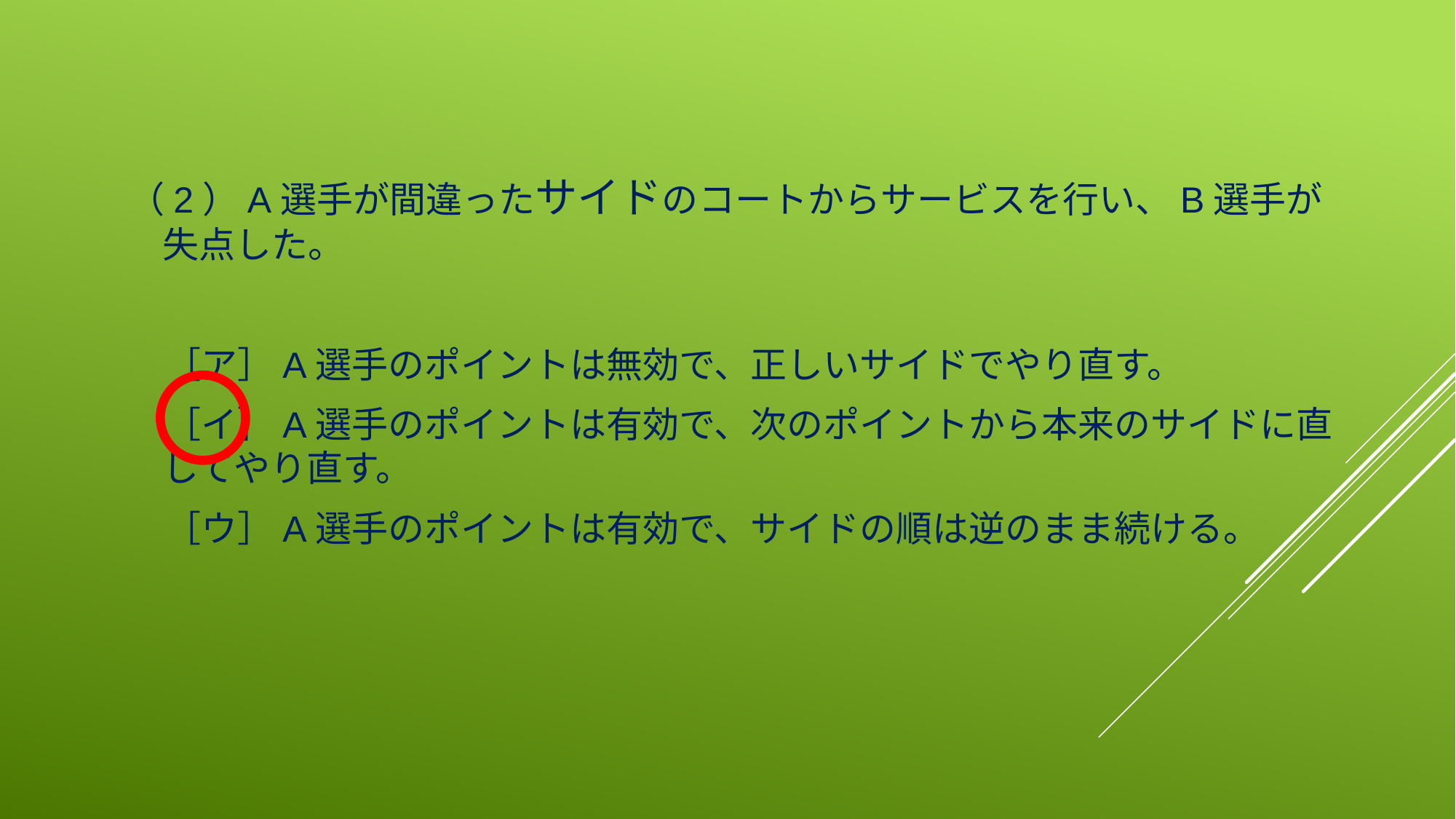

（2）A選手が間違ったサイドのコートからサービスを行い、B選手が失点した。

　［ア］A選手のポイントは無効で、正しいサイドでやり直す。
　［イ］A選手のポイントは有効で、次のポイントから本来のサイドに直してやり直す。
　［ウ］A選手のポイントは有効で、サイドの順は逆のまま続ける。